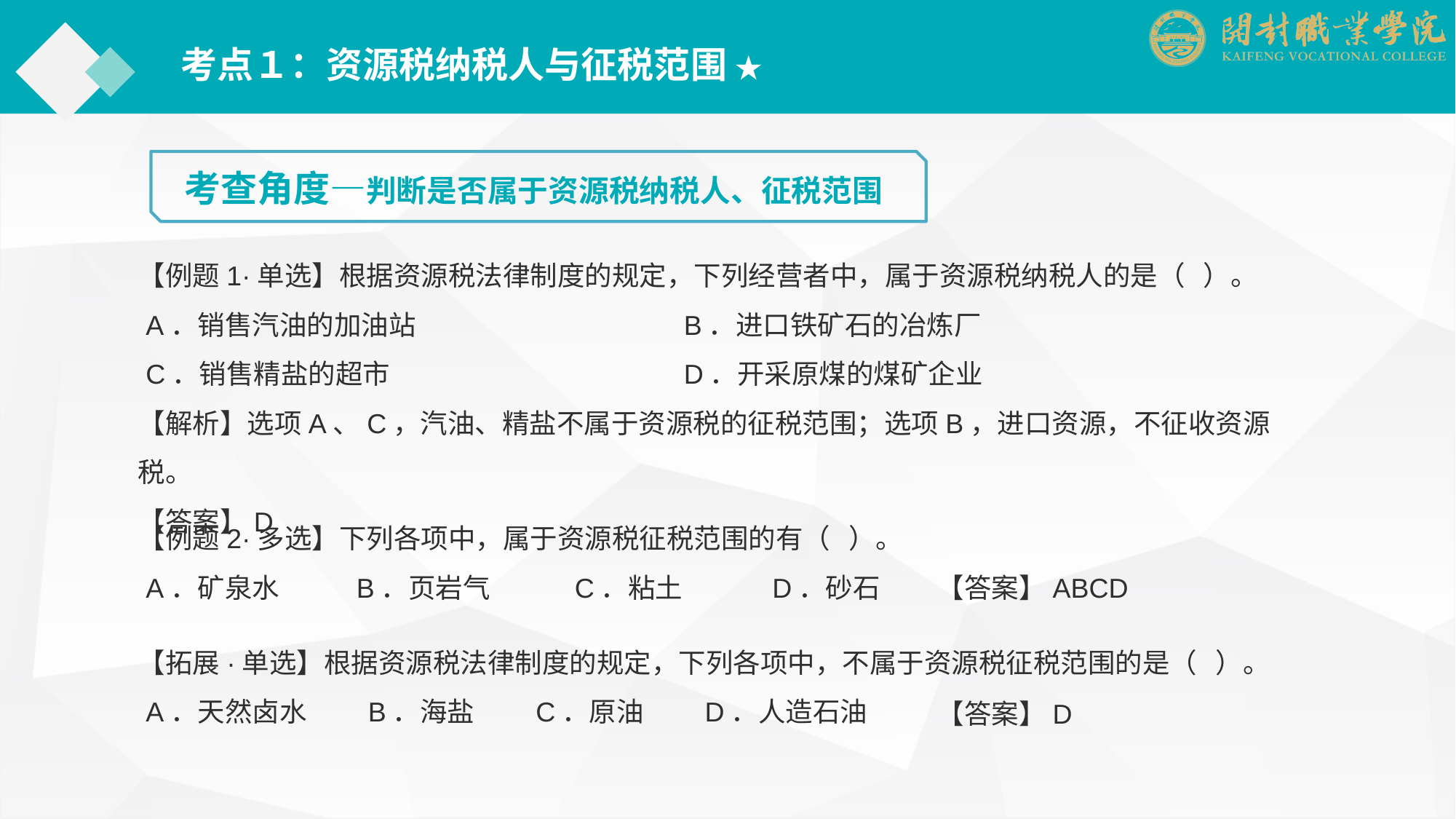

考点１：资源税纳税人与征税范围 ★

考查角度—判断是否属于资源税纳税人、征税范围
【例题1·单选】根据资源税法律制度的规定，下列经营者中，属于资源税纳税人的是（   ）。
 A．销售汽油的加油站			B．进口铁矿石的冶炼厂
 C．销售精盐的超市			D．开采原煤的煤矿企业
【解析】选项A、C，汽油、精盐不属于资源税的征税范围；选项B，进口资源，不征收资源税。
【答案】D
【例题2·多选】下列各项中，属于资源税征税范围的有（   ）。
 A．矿泉水	B．页岩气	C．粘土	　　　D．砂石
【答案】ABCD
【拓展·单选】根据资源税法律制度的规定，下列各项中，不属于资源税征税范围的是（   ）。
 A．天然卤水　　B．海盐　　C．原油　　D．人造石油
【答案】D